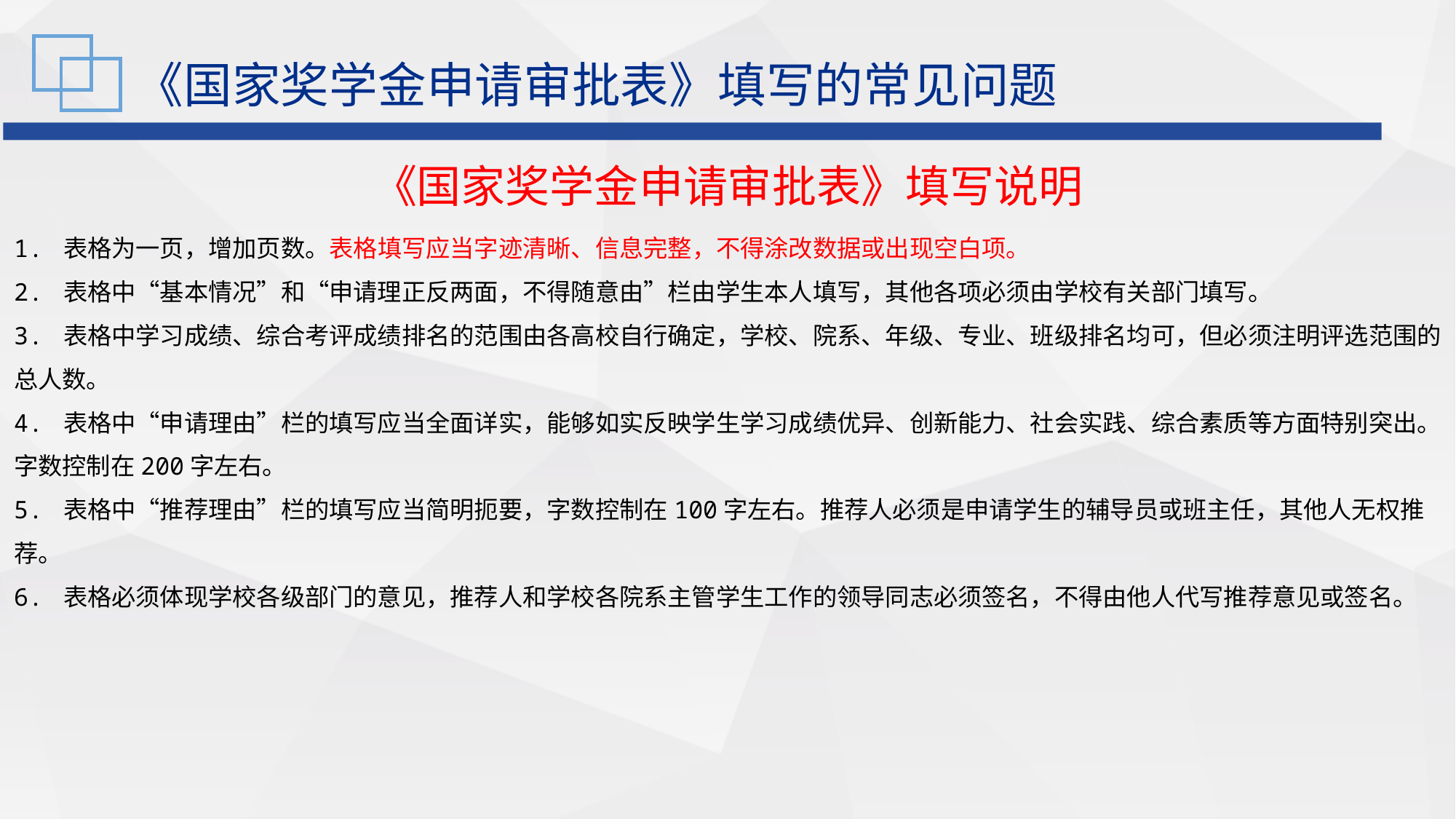

《国家奖学金申请审批表》填写的常见问题

《国家奖学金申请审批表》填写说明
1. 表格为一页，增加页数。表格填写应当字迹清晰、信息完整，不得涂改数据或出现空白项。
2. 表格中“基本情况”和“申请理正反两面，不得随意由”栏由学生本人填写，其他各项必须由学校有关部门填写。
3. 表格中学习成绩、综合考评成绩排名的范围由各高校自行确定，学校、院系、年级、专业、班级排名均可，但必须注明评选范围的总人数。
4. 表格中“申请理由”栏的填写应当全面详实，能够如实反映学生学习成绩优异、创新能力、社会实践、综合素质等方面特别突出。字数控制在200字左右。
5. 表格中“推荐理由”栏的填写应当简明扼要，字数控制在100字左右。推荐人必须是申请学生的辅导员或班主任，其他人无权推荐。
6. 表格必须体现学校各级部门的意见，推荐人和学校各院系主管学生工作的领导同志必须签名，不得由他人代写推荐意见或签名。